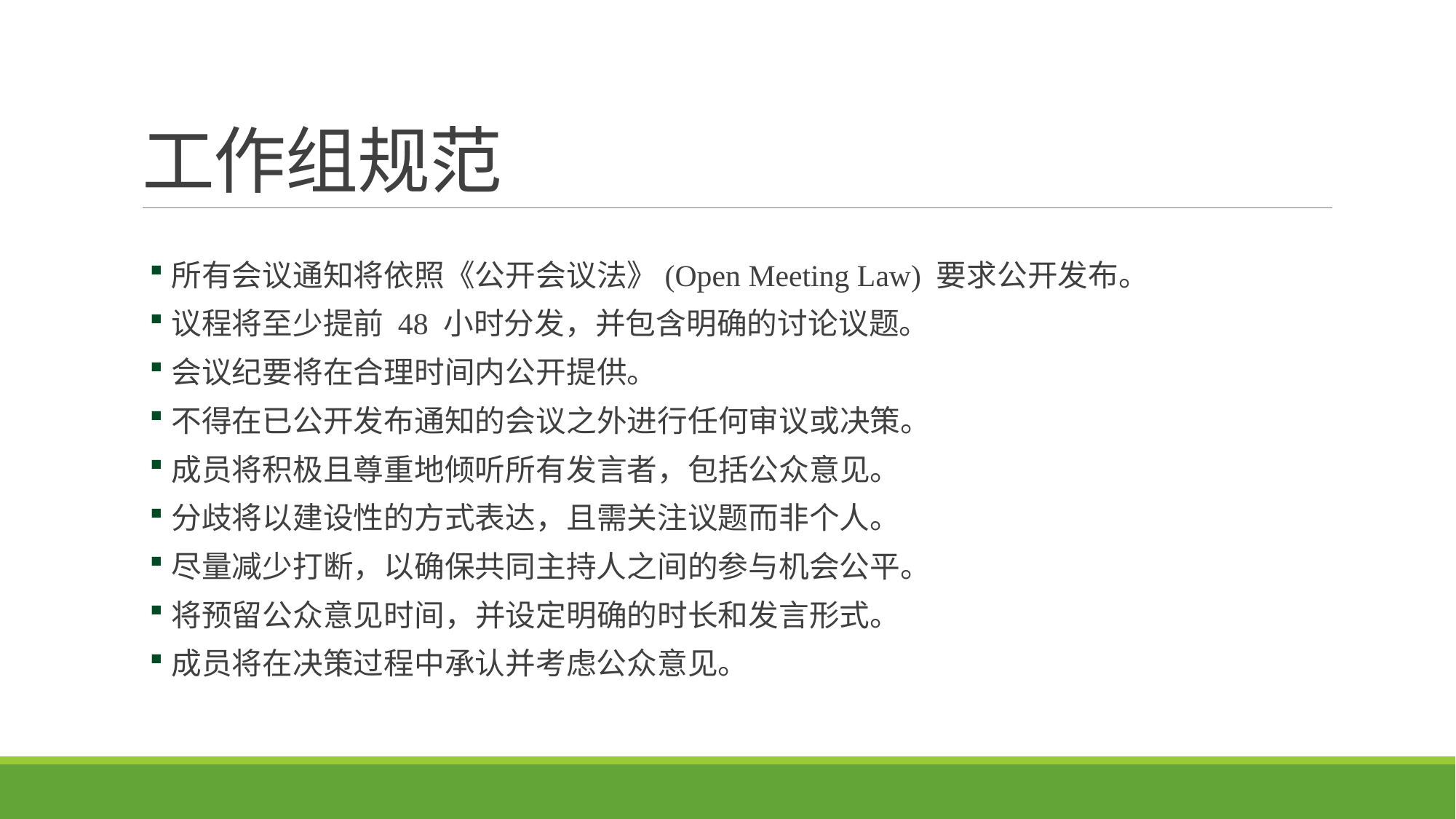

# 工作组规范
所有会议通知将依照《公开会议法》(Open Meeting Law) 要求公开发布。
议程将至少提前 48 小时分发，并包含明确的讨论议题。
会议纪要将在合理时间内公开提供。
不得在已公开发布通知的会议之外进行任何审议或决策。
成员将积极且尊重地倾听所有发言者，包括公众意见。
分歧将以建设性的方式表达，且需关注议题而非个人。
尽量减少打断，以确保共同主持人之间的参与机会公平。
将预留公众意见时间，并设定明确的时长和发言形式。
成员将在决策过程中承认并考虑公众意见。